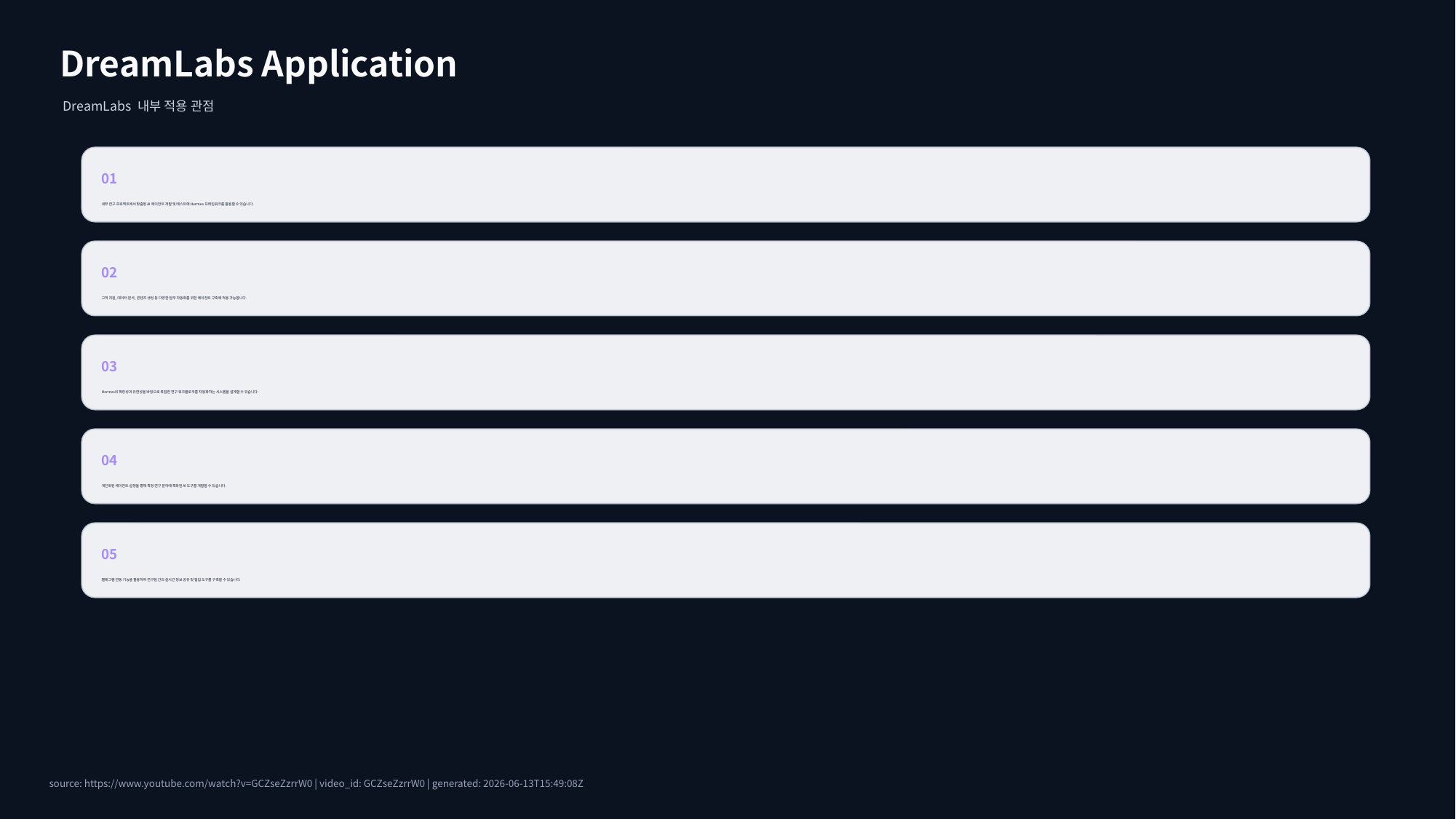

DreamLabs Application
DreamLabs 내부 적용 관점

01
내부 연구 프로젝트에서 맞춤형 AI 에이전트 개발 및 테스트에 Hermes 프레임워크를 활용할 수 있습니다.

02
고객 지원, 데이터 분석, 콘텐츠 생성 등 다양한 업무 자동화를 위한 에이전트 구축에 적용 가능합니다.

03
Hermes의 확장성과 유연성을 바탕으로 복잡한 연구 워크플로우를 자동화하는 시스템을 설계할 수 있습니다.

04
개인화된 에이전트 설정을 통해 특정 연구 분야에 특화된 AI 도구를 개발할 수 있습니다.

05
텔레그램 연동 기능을 활용하여 연구팀 간의 실시간 정보 공유 및 협업 도구를 구축할 수 있습니다.
source: https://www.youtube.com/watch?v=GCZseZzrrW0 | video_id: GCZseZzrrW0 | generated: 2026-06-13T15:49:08Z